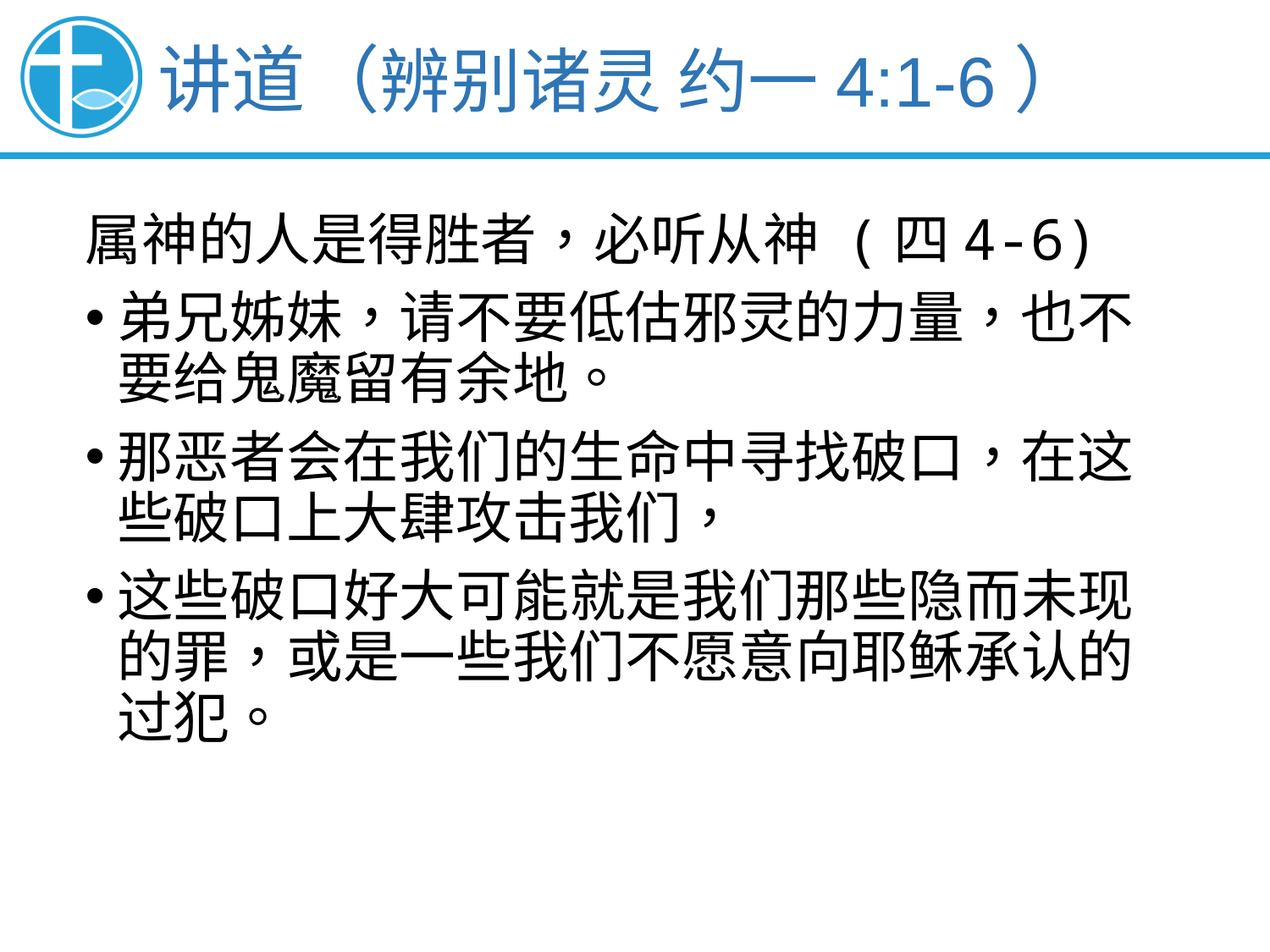

讲道（辨别诸灵 约一4:1-6）
属神的人是得胜者，必听从神 (四4-6)
弟兄姊妹，请不要低估邪灵的力量，也不要给鬼魔留有余地。
那恶者会在我们的生命中寻找破口，在这些破口上大肆攻击我们，
这些破口好大可能就是我们那些隐而未现的罪，或是一些我们不愿意向耶稣承认的过犯。